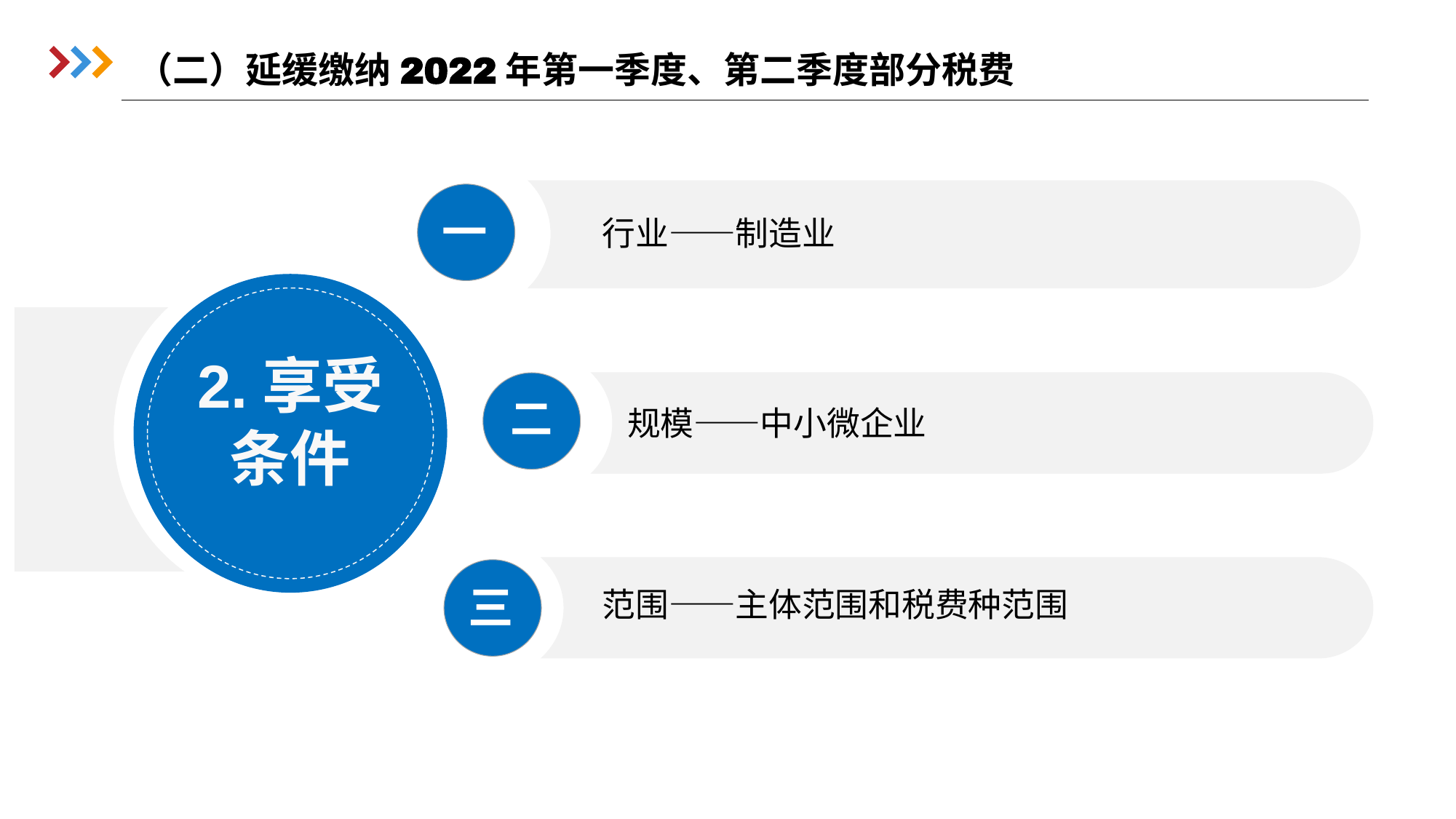

（二）延缓缴纳2022年第一季度、第二季度部分税费

一
行业——制造业

2.享受
条件
二

规模——中小微企业

三
范围——主体范围和税费种范围
《公告》主要内容